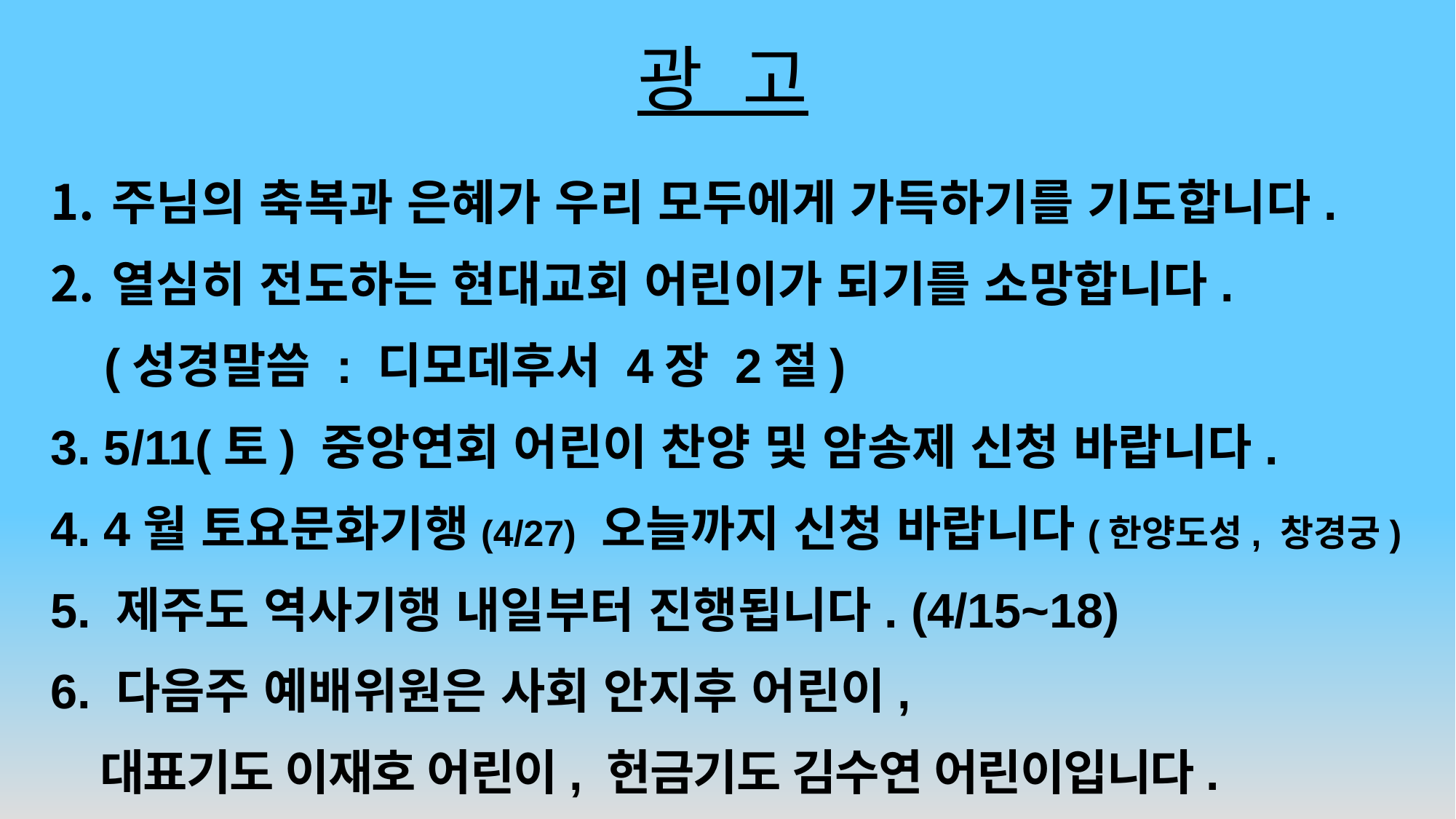

# 광  고
주님의 축복과 은혜가 우리 모두에게 가득하기를 기도합니다.
열심히 전도하는 현대교회 어린이가 되기를 소망합니다.
    (성경말씀 : 디모데후서 4장 2절)
3. 5/11(토) 중앙연회 어린이 찬양 및 암송제 신청 바랍니다.
4. 4월 토요문화기행(4/27) 오늘까지 신청 바랍니다(한양도성, 창경궁)
5. 제주도 역사기행 내일부터 진행됩니다. (4/15~18)
6. 다음주 예배위원은 사회 안지후 어린이,
   대표기도 이재호 어린이, 헌금기도 김수연 어린이입니다.